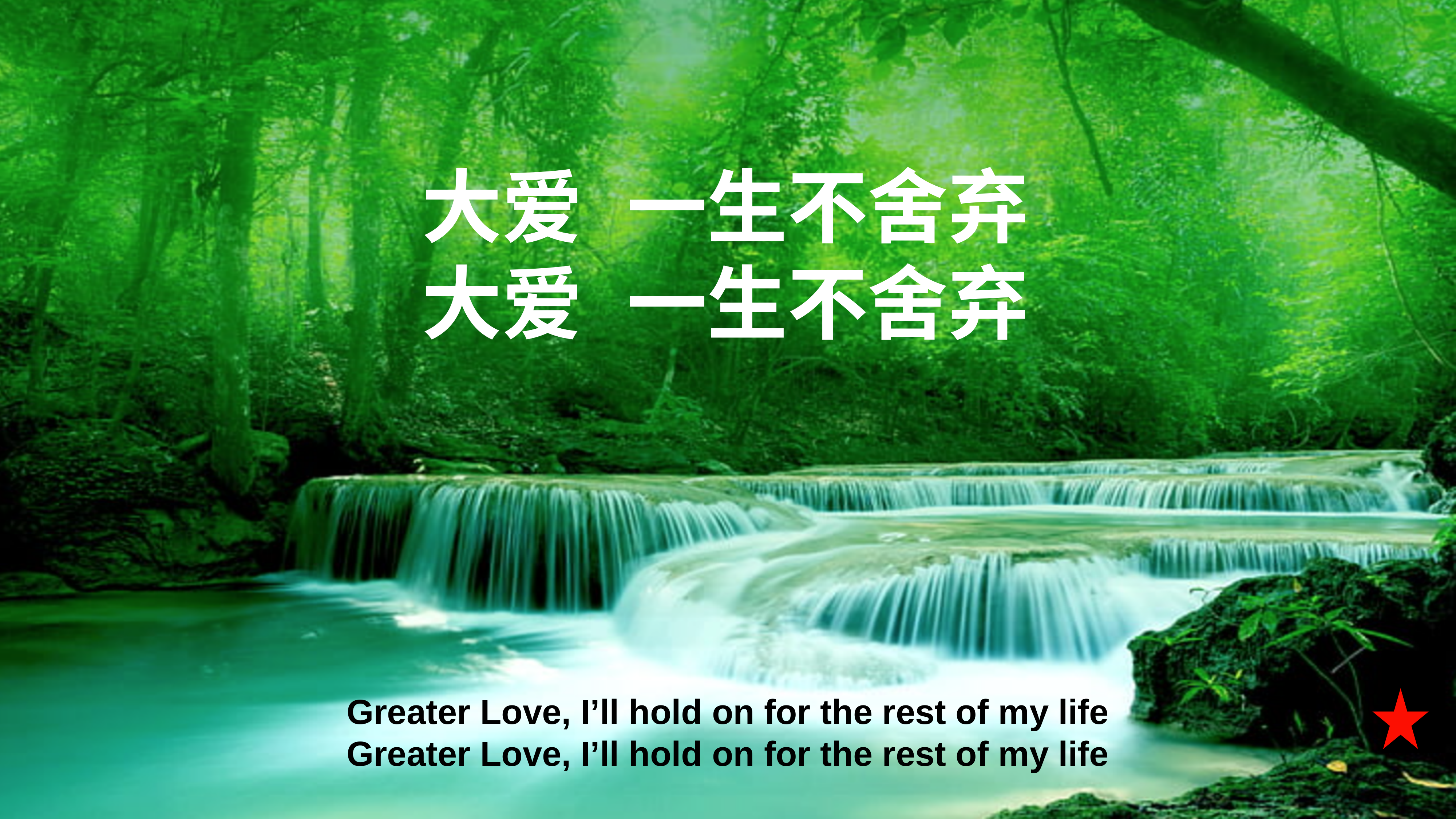

大爱  一生不舍弃
大爱  一生不舍弃
11
Greater Love, I’ll hold on for the rest of my life
Greater Love, I’ll hold on for the rest of my life